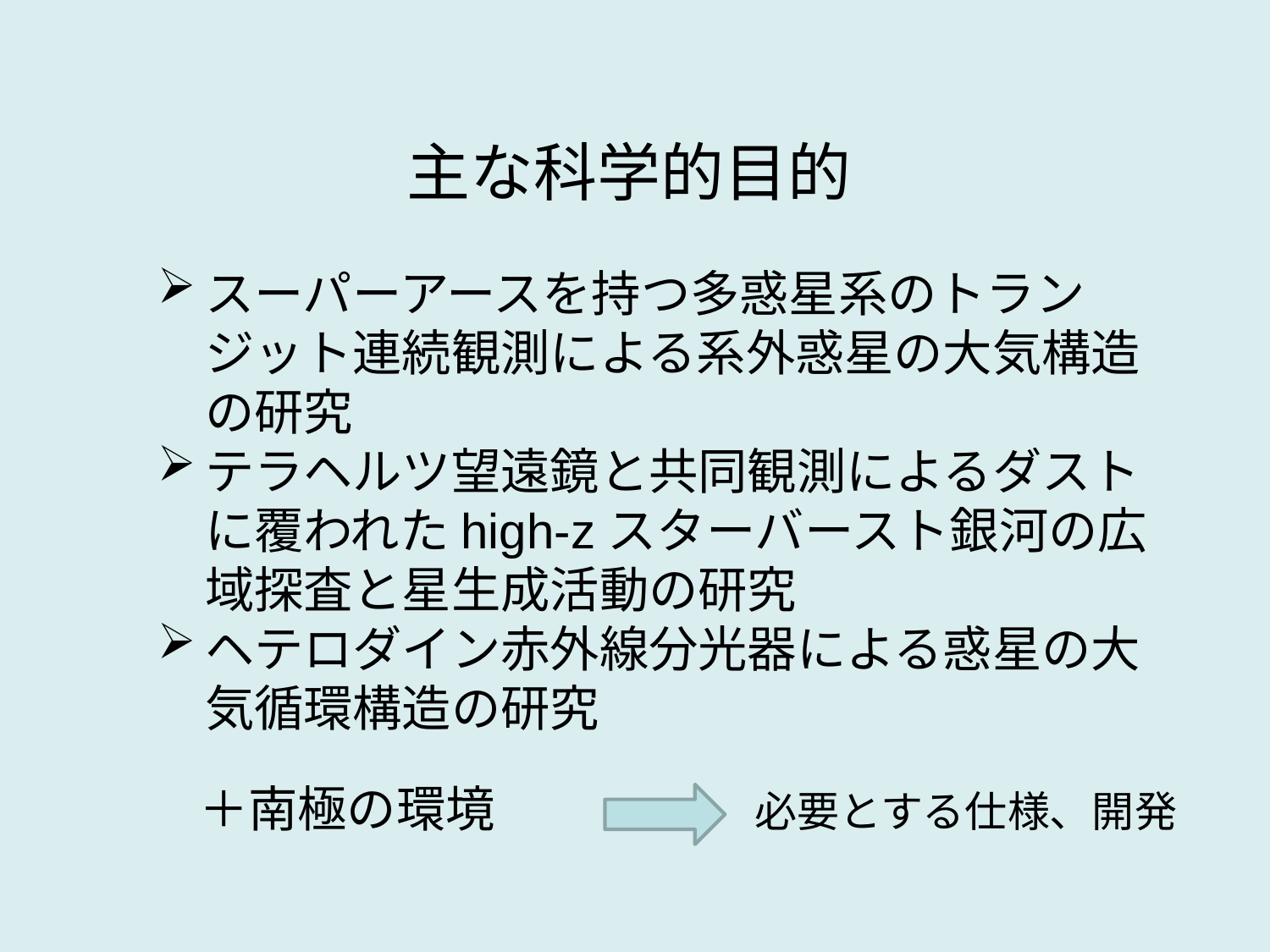

主な科学的目的
スーパーアースを持つ多惑星系のトランジット連続観測による系外惑星の大気構造の研究
テラヘルツ望遠鏡と共同観測によるダストに覆われたhigh-zスターバースト銀河の広域探査と星生成活動の研究
ヘテロダイン赤外線分光器による惑星の大気循環構造の研究
＋南極の環境
必要とする仕様、開発